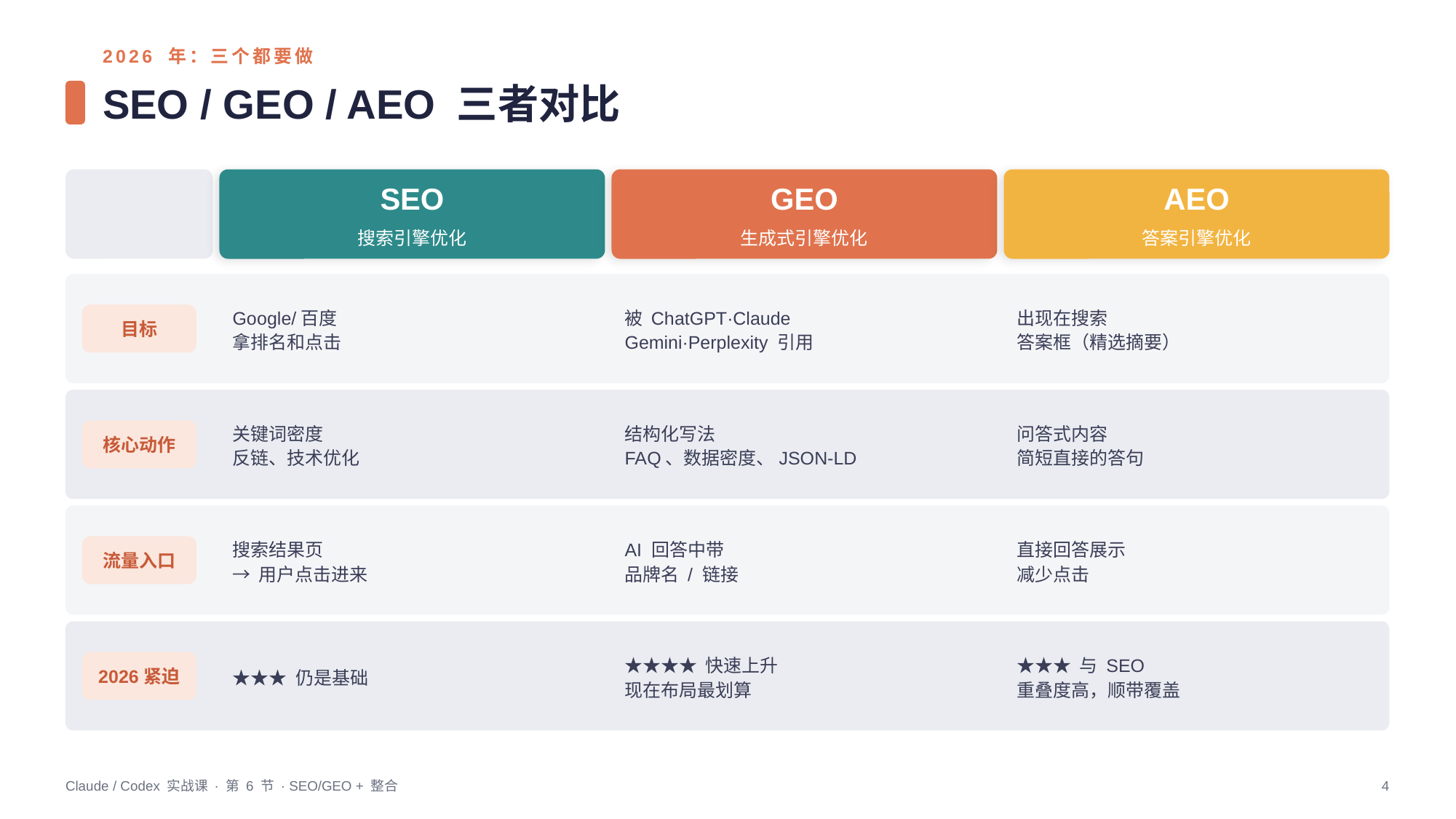

2026 年：三个都要做
SEO / GEO / AEO 三者对比

SEO
GEO
AEO
搜索引擎优化
生成式引擎优化
答案引擎优化

Google/百度
拿排名和点击
被 ChatGPT·Claude
Gemini·Perplexity 引用
出现在搜索
答案框（精选摘要）

目标

关键词密度
反链、技术优化
结构化写法
FAQ、数据密度、JSON-LD
问答式内容
简短直接的答句

核心动作

搜索结果页
→ 用户点击进来
AI 回答中带
品牌名 / 链接
直接回答展示
减少点击

流量入口

★★★ 仍是基础
★★★★ 快速上升
现在布局最划算
★★★ 与 SEO
重叠度高，顺带覆盖

2026紧迫
Claude / Codex 实战课 · 第 6 节 · SEO/GEO + 整合
4